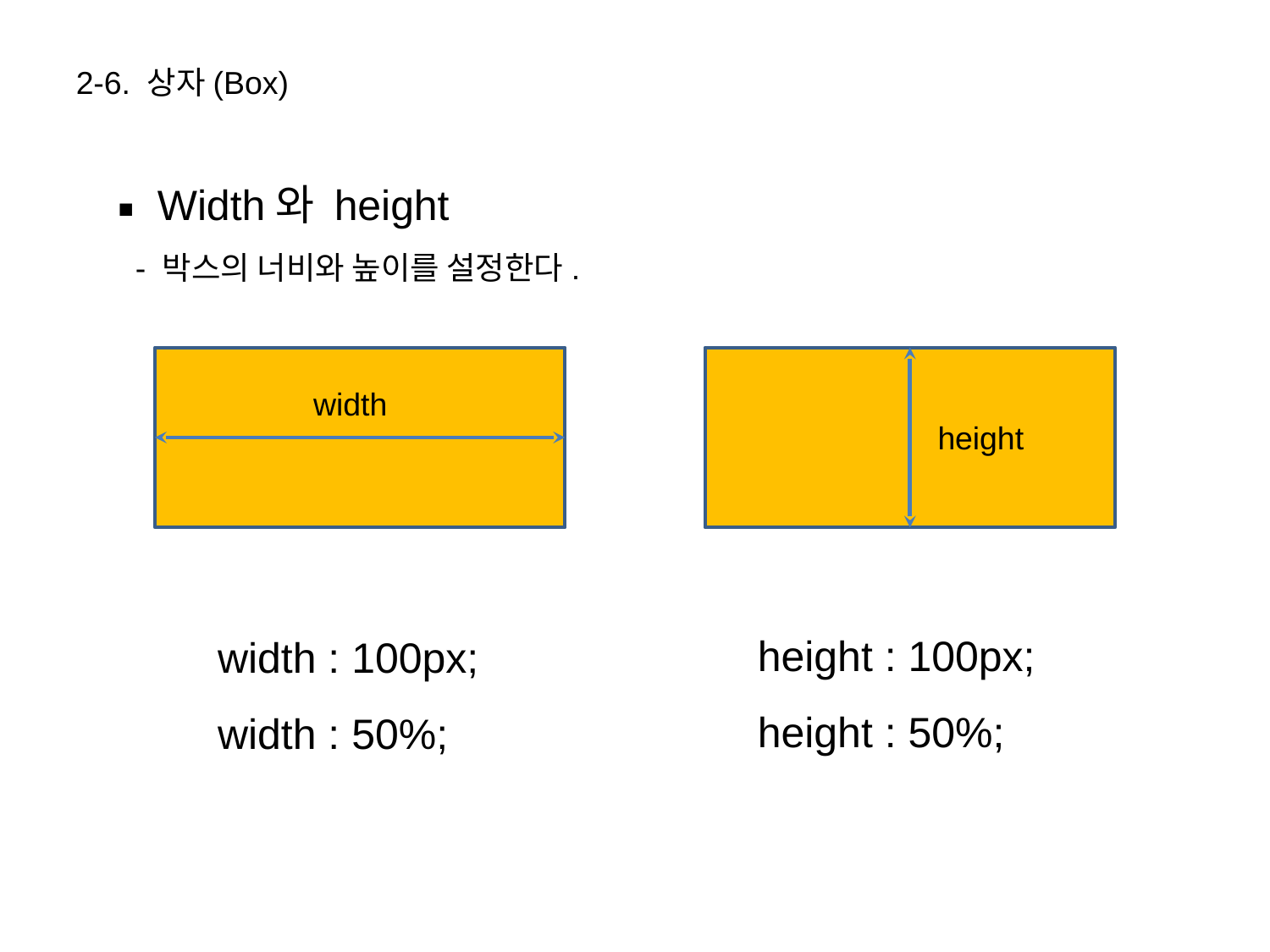

2-6. 상자(Box)
Width와 height
  - 박스의 너비와 높이를 설정한다.

width
height
height : 100px;
height : 50%;
width : 100px;
width : 50%;